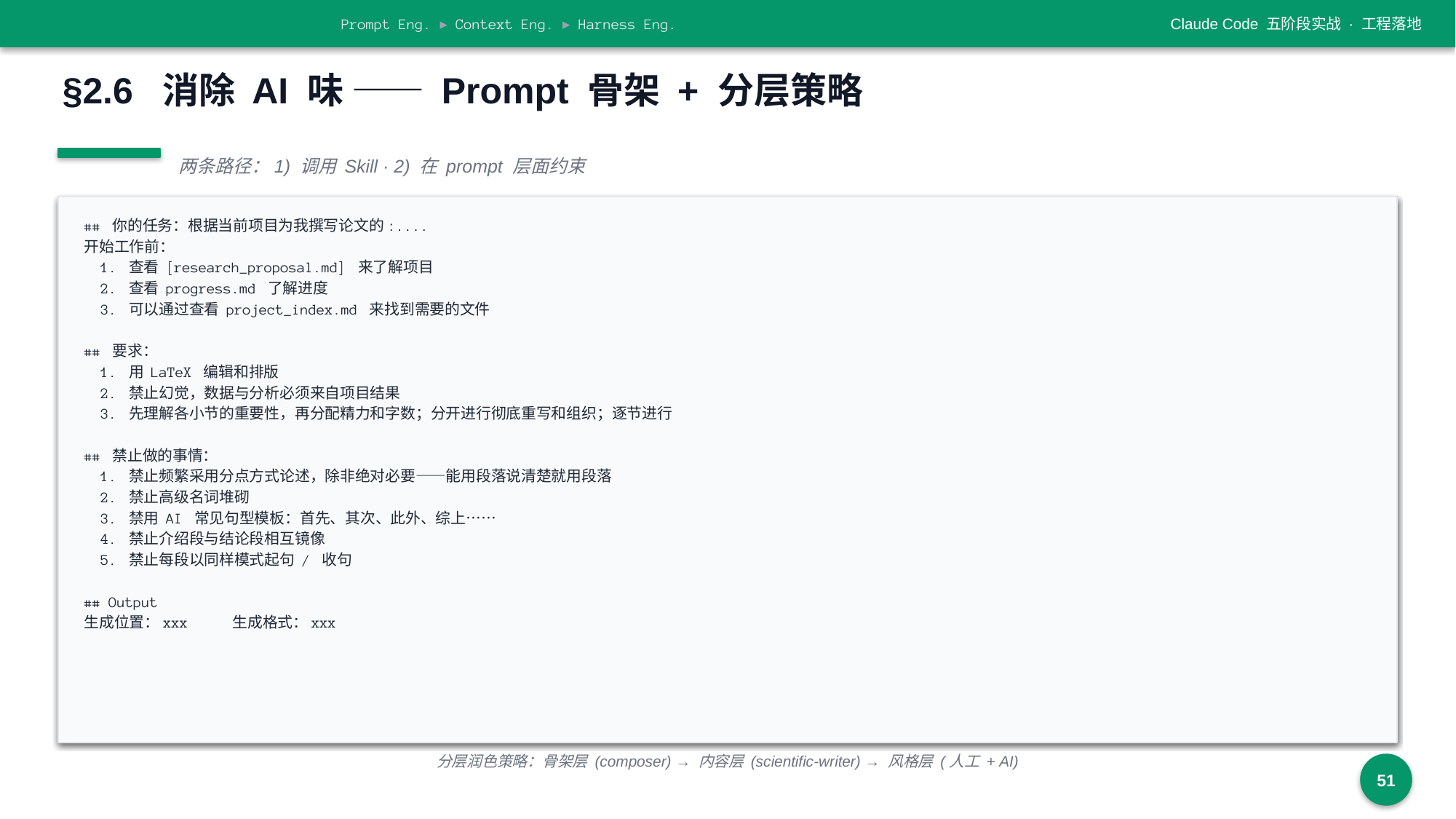

Prompt Eng.  ▸  Context Eng.  ▸  Harness Eng.
Claude Code 五阶段实战 · 工程落地
§2.6  消除 AI 味 —— Prompt 骨架 + 分层策略
两条路径：1) 调用 Skill · 2) 在 prompt 层面约束

## 你的任务：根据当前项目为我撰写论文的:....
开始工作前：
  1. 查看 [research_proposal.md] 来了解项目
  2. 查看 progress.md 了解进度
  3. 可以通过查看 project_index.md 来找到需要的文件

## 要求：
  1. 用 LaTeX 编辑和排版
  2. 禁止幻觉，数据与分析必须来自项目结果
  3. 先理解各小节的重要性，再分配精力和字数；分开进行彻底重写和组织；逐节进行

## 禁止做的事情：
  1. 禁止频繁采用分点方式论述，除非绝对必要——能用段落说清楚就用段落
  2. 禁止高级名词堆砌
  3. 禁用 AI 常见句型模板：首先、其次、此外、综上……
  4. 禁止介绍段与结论段相互镜像
  5. 禁止每段以同样模式起句 / 收句

## Output
生成位置：xxx     生成格式：xxx
分层润色策略：骨架层 (composer) → 内容层 (scientific-writer) → 风格层 (人工 + AI)

51